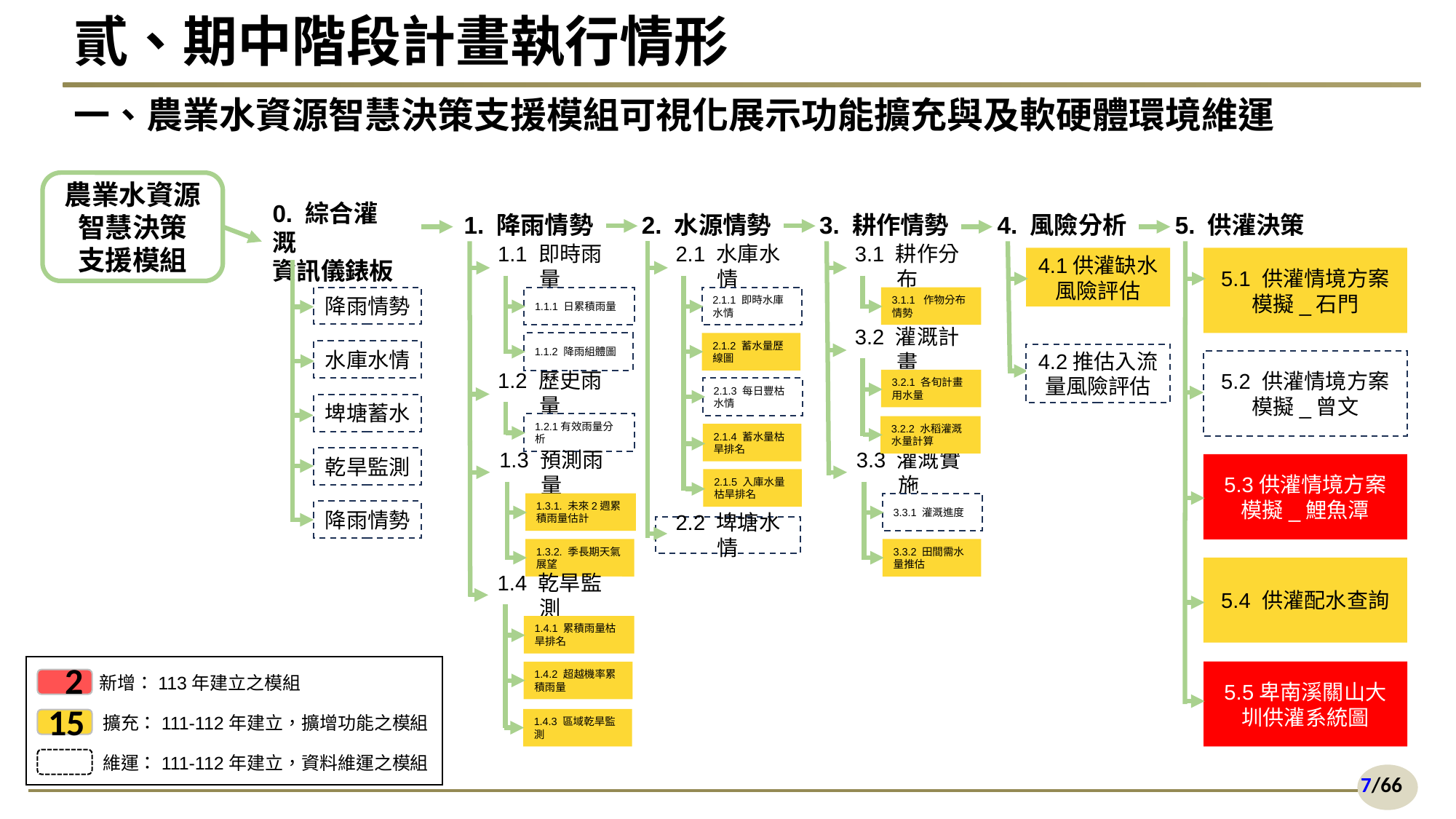

# 貳、期中階段計畫執行情形
一、農業水資源智慧決策支援模組可視化展示功能擴充與及軟硬體環境維運
農業水資源 智慧決策
支援模組
0. 綜合灌溉
資訊儀錶板
1. 降雨情勢
2. 水源情勢
3. 耕作情勢
4. 風險分析
5. 供灌決策
5.1 供灌情境方案模擬_石門
1.1 即時雨量
2.1 水庫水情
3.1 耕作分布
4.1供灌缺水風險評估
1.1.1 日累積雨量
2.1.1 即時水庫水情
3.1.1  作物分布情勢
降雨情勢
3.2 灌溉計畫
1.1.2 降雨組體圖
2.1.2 蓄水量歷線圖
水庫水情
4.2推估入流量風險評估
5.2 供灌情境方案模擬_曾文
3.2.1 各旬計畫用水量
1.2 歷史雨量
2.1.3 每日豐枯水情
埤塘蓄水
1.2.1有效雨量分析
3.2.2 水稻灌溉水量計算
2.1.4 蓄水量枯旱排名
乾旱監測
1.3 預測雨量
3.3 灌溉實施
5.3供灌情境方案模擬_鯉魚潭
2.1.5 入庫水量枯旱排名
1.3.1. 未來2週累積雨量估計
3.3.1 灌溉進度
降雨情勢
2.2 埤塘水情
1.3.2. 季長期天氣展望
3.3.2 田間需水量推估
5.4 供灌配水查詢
1.4 乾旱監測
1.4.1 累積雨量枯旱排名
2

新增：113年建立之模組

擴充：111-112年建立，擴增功能之模組

維運：111-112年建立，資料維運之模組

5.5卑南溪關山大圳供灌系統圖
1.4.2 超越機率累積雨量
15
1.4.3 區域乾旱監測
7/66